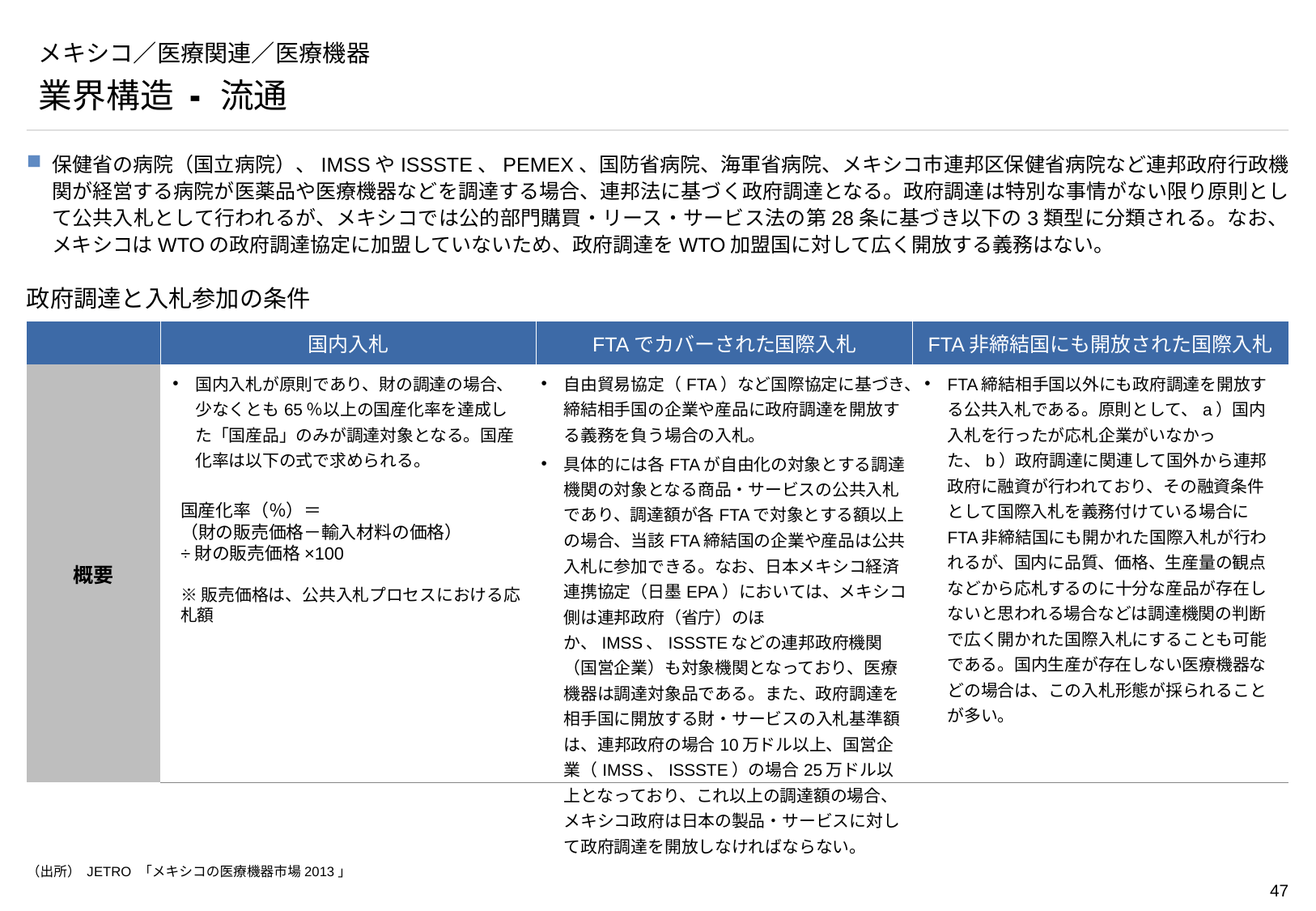

# メキシコ／医療関連／医療機器
業界構造 - 流通
保健省の病院（国立病院）、IMSSやISSSTE、PEMEX、国防省病院、海軍省病院、メキシコ市連邦区保健省病院など連邦政府行政機関が経営する病院が医薬品や医療機器などを調達する場合、連邦法に基づく政府調達となる。政府調達は特別な事情がない限り原則として公共入札として行われるが、メキシコでは公的部門購買・リース・サービス法の第28条に基づき以下の3類型に分類される。なお、メキシコはWTOの政府調達協定に加盟していないため、政府調達をWTO加盟国に対して広く開放する義務はない。
政府調達と入札参加の条件
|  | 国内入札 | FTAでカバーされた国際入札 | FTA非締結国にも開放された国際入札 |
| --- | --- | --- | --- |
| 概要 | 国内入札が原則であり、財の調達の場合、少なくとも65％以上の国産化率を達成した「国産品」のみが調達対象となる。国産化率は以下の式で求められる。 | 自由貿易協定（FTA）など国際協定に基づき、締結相手国の企業や産品に政府調達を開放する義務を負う場合の入札。 具体的には各FTAが自由化の対象とする調達機関の対象となる商品・サービスの公共入札であり、調達額が各FTAで対象とする額以上の場合、当該FTA締結国の企業や産品は公共入札に参加できる。なお、日本メキシコ経済連携協定（日墨EPA）においては、メキシコ側は連邦政府（省庁）のほか、IMSS、ISSSTEなどの連邦政府機関（国営企業）も対象機関となっており、医療機器は調達対象品である。また、政府調達を相手国に開放する財・サービスの入札基準額は、連邦政府の場合10万ドル以上、国営企業（IMSS、ISSSTE）の場合25万ドル以上となっており、これ以上の調達額の場合、メキシコ政府は日本の製品・サービスに対して政府調達を開放しなければならない。 | FTA締結相手国以外にも政府調達を開放する公共入札である。原則として、a）国内入札を行ったが応札企業がいなかった、b）政府調達に関連して国外から連邦政府に融資が行われており、その融資条件として国際入札を義務付けている場合にFTA非締結国にも開かれた国際入札が行われるが、国内に品質、価格、生産量の観点などから応札するのに十分な産品が存在しないと思われる場合などは調達機関の判断で広く開かれた国際入札にすることも可能である。国内生産が存在しない医療機器などの場合は、この入札形態が採られることが多い。 |
国産化率（％）＝
（財の販売価格－輸入材料の価格）
÷財の販売価格×100

※販売価格は、公共入札プロセスにおける応札額
（出所） JETRO 「メキシコの医療機器市場2013」